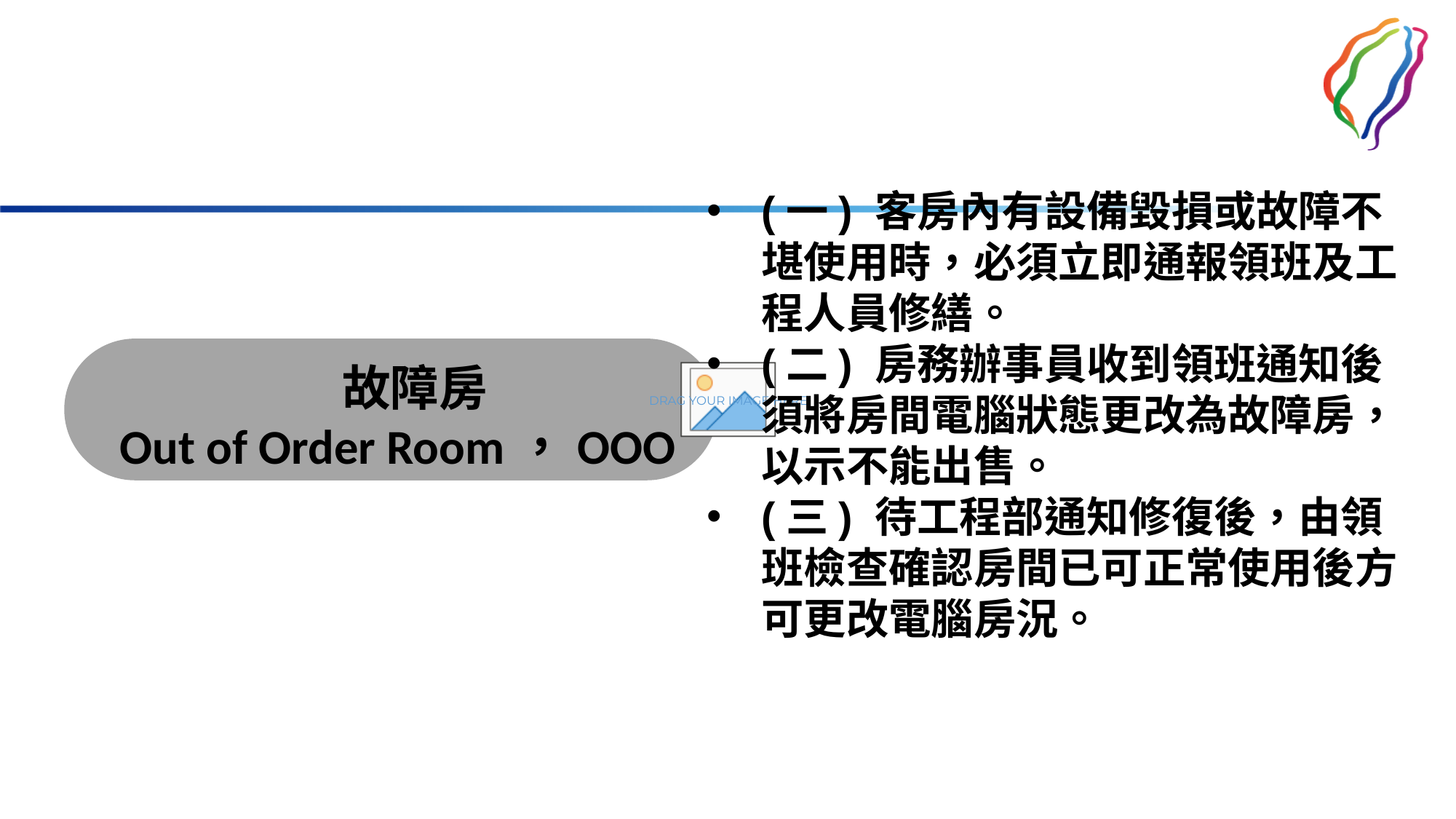

(一) 客房內有設備毀損或故障不堪使用時，必須立即通報領班及工程人員修繕。
(二) 房務辦事員收到領班通知後須將房間電腦狀態更改為故障房，以示不能出售。
(三) 待工程部通知修復後，由領班檢查確認房間已可正常使用後方可更改電腦房況。

                   故障房
Out of Order Room，OOO